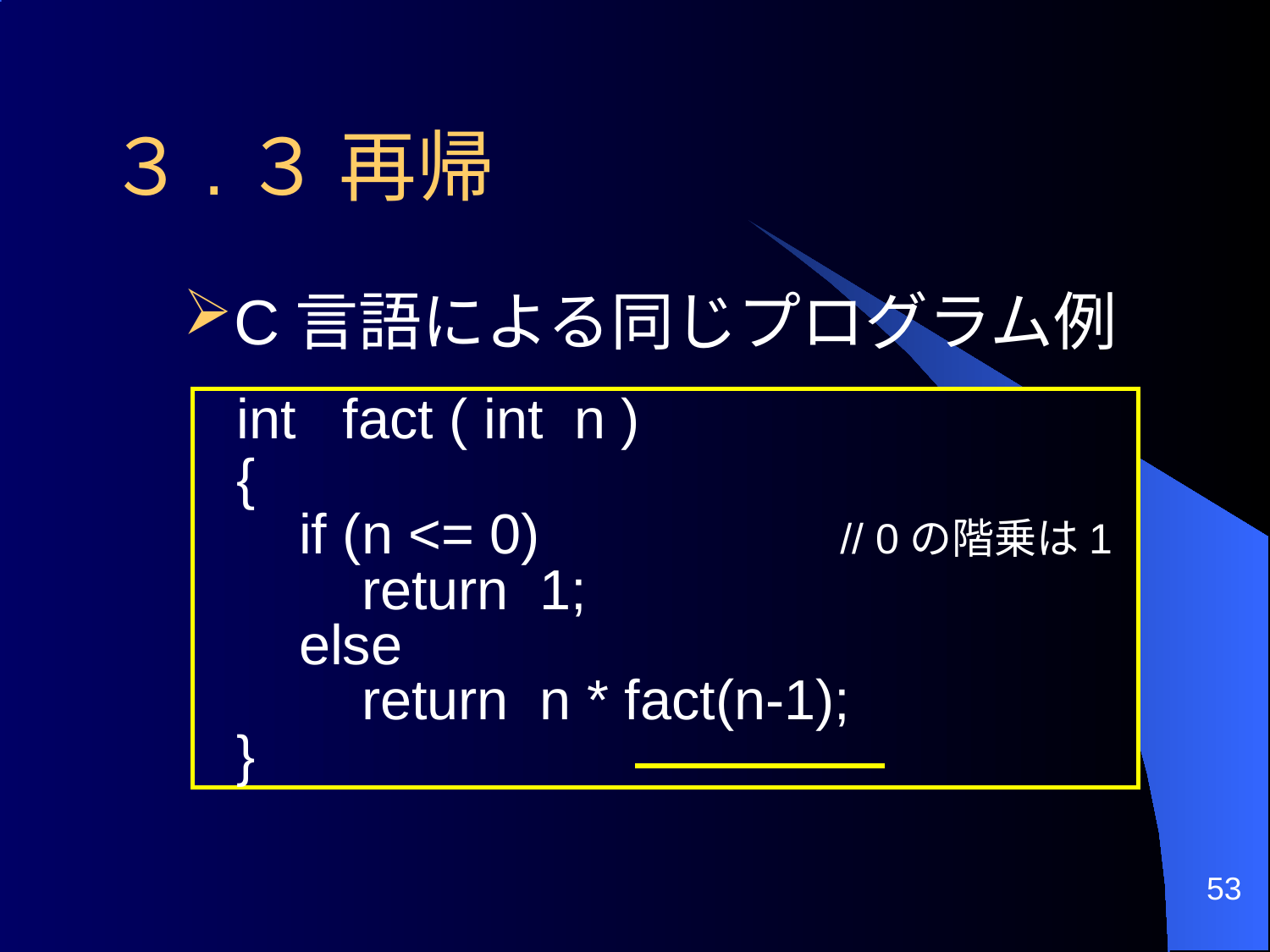

# ３.３ 再帰
C言語による同じプログラム例
  int   fact ( int  n )
  {
      if (n <= 0)			// 0の階乗は1
          return  1;
      else
          return  n * fact(n-1);
  }
53